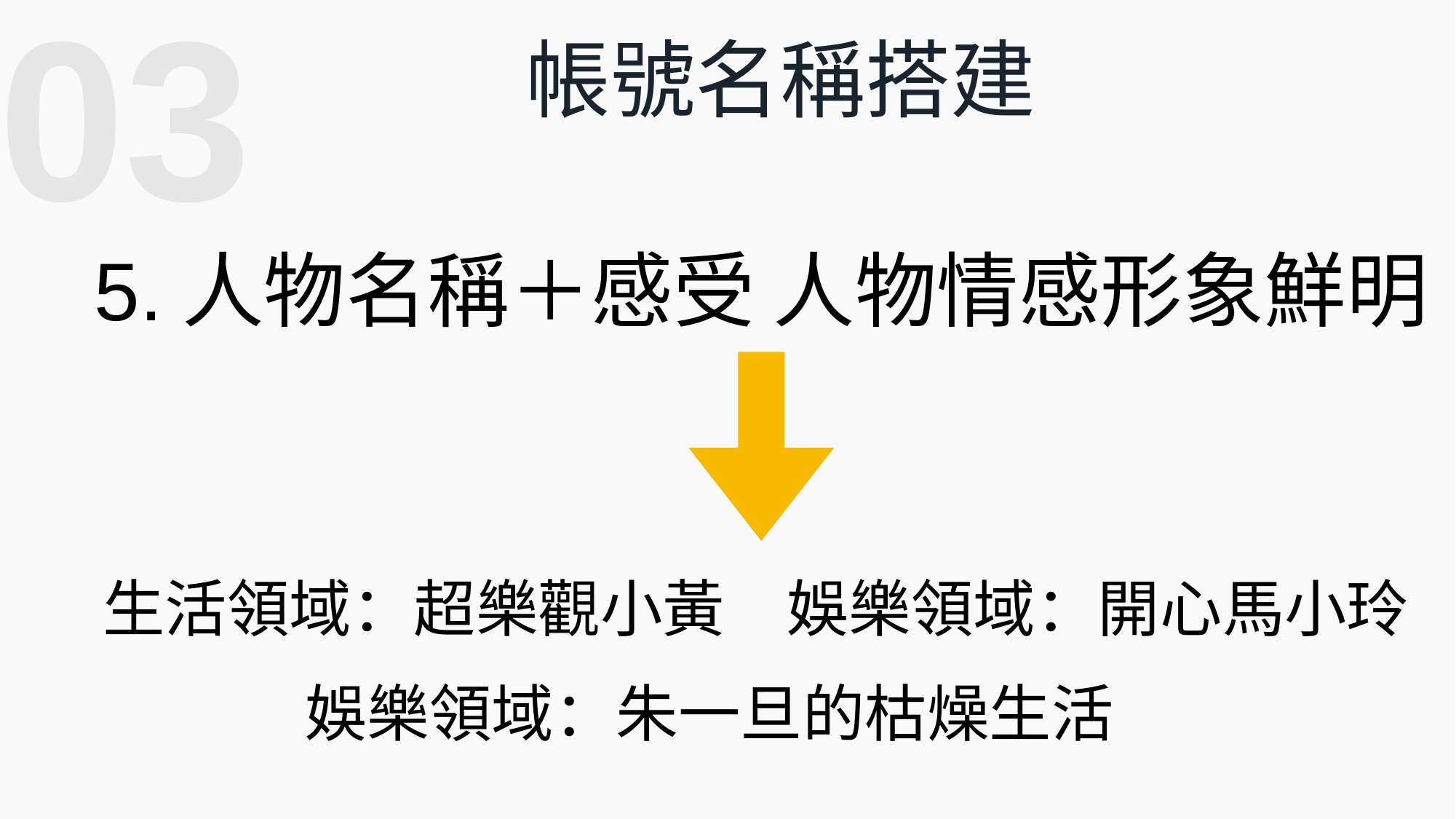

03
帳號名稱搭建
28
5.人物名稱＋感受 人物情感形象鮮明

生活領域：超樂觀小黃
娛樂領域：開心馬小玲
娛樂領域：朱一旦的枯燥生活